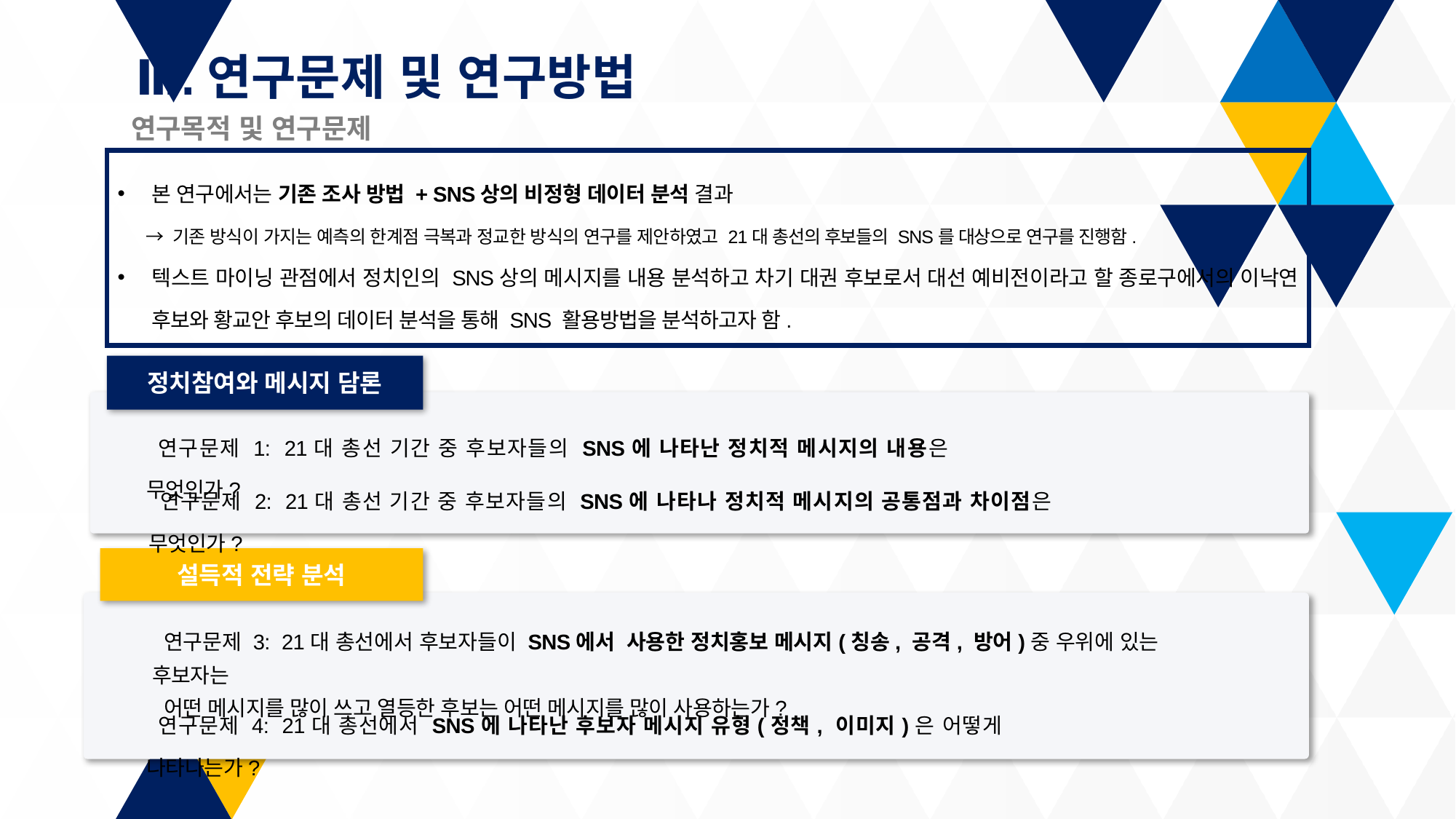

Ⅲ.연구문제 및 연구방법
연구목적 및 연구문제
본 연구에서는 기존 조사 방법 + SNS상의 비정형 데이터 분석 결과
     → 기존 방식이 가지는 예측의 한계점 극복과 정교한 방식의 연구를 제안하였고 21대 총선의 후보들의 SNS를 대상으로 연구를 진행함.
텍스트 마이닝 관점에서 정치인의 SNS상의 메시지를 내용 분석하고 차기 대권 후보로서 대선 예비전이라고 할 종로구에서의 이낙연 후보와 황교안 후보의 데이터 분석을 통해 SNS 활용방법을 분석하고자 함.
정치참여와 메시지 담론

연구문제 1:  21대 총선 기간 중 후보자들의 SNS에 나타난 정치적 메시지의 내용은 무엇인가?
연구문제 2:  21대 총선 기간 중 후보자들의 SNS에 나타나 정치적 메시지의 공통점과 차이점은 무엇인가?
설득적 전략 분석

연구문제 3:  21대 총선에서 후보자들이 SNS에서  사용한 정치홍보 메시지(칭송, 공격, 방어)중 우위에 있는 후보자는
어떤 메시지를 많이 쓰고 열등한 후보는 어떤 메시지를 많이 사용하는가?
연구문제 4:  21대 총선에서 SNS에 나타난 후보자 메시지 유형(정책, 이미지)은 어떻게 나타나는가?